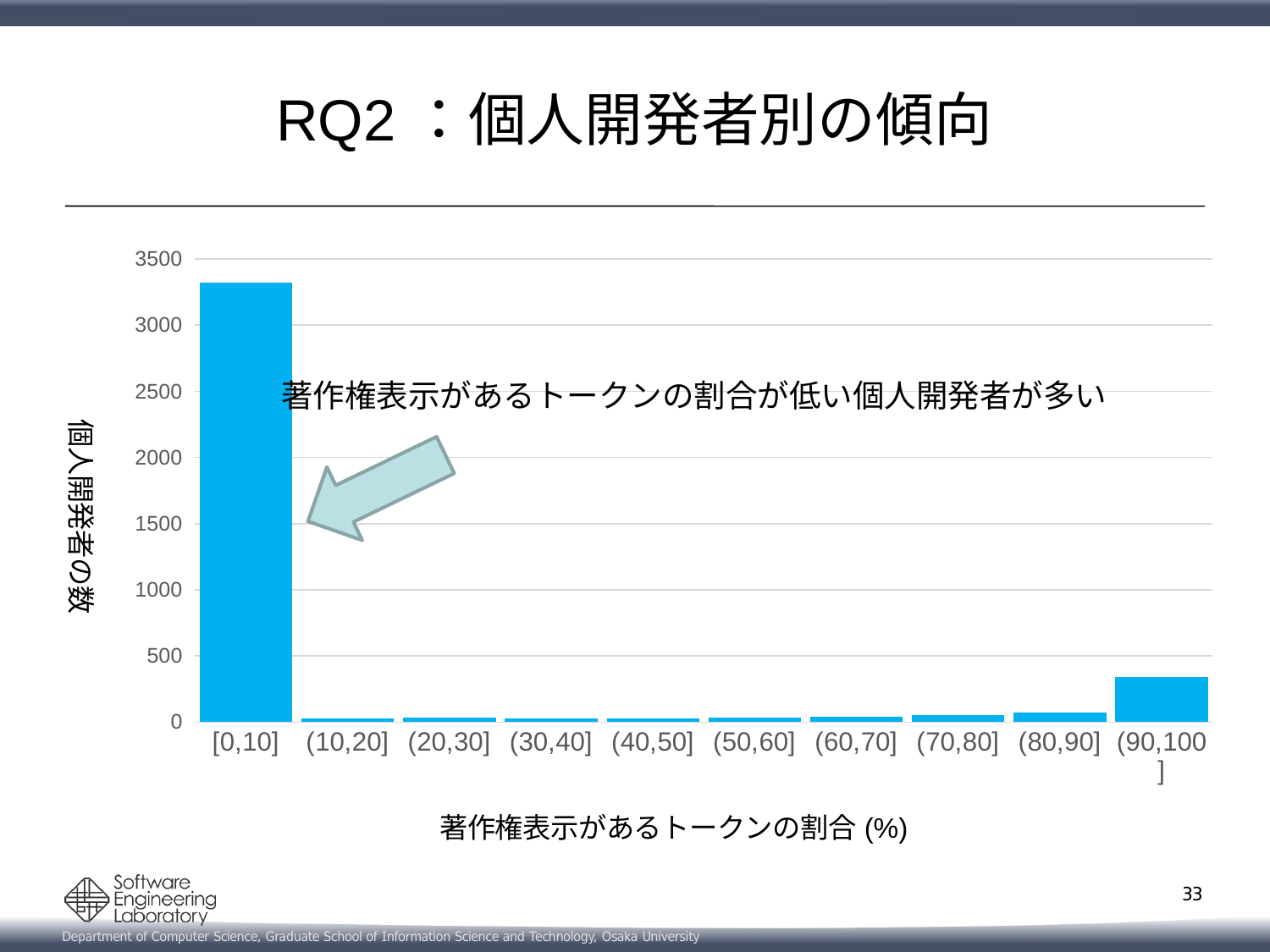

# RQ2：個人開発者別の傾向

### Chart

| Category | 頻度 |
|---|---|
| [0,10] | 3319.0 |
| (10,20] | 28.0 |
| (20,30] | 33.0 |
| (30,40] | 27.0 |
| (40,50] | 27.0 |
| (50,60] | 32.0 |
| (60,70] | 41.0 |
| (70,80] | 54.0 |
| (80,90] | 72.0 |
| (90,100] | 342.0 |
著作権表示があるトークンの割合が低い個人開発者が多い

33